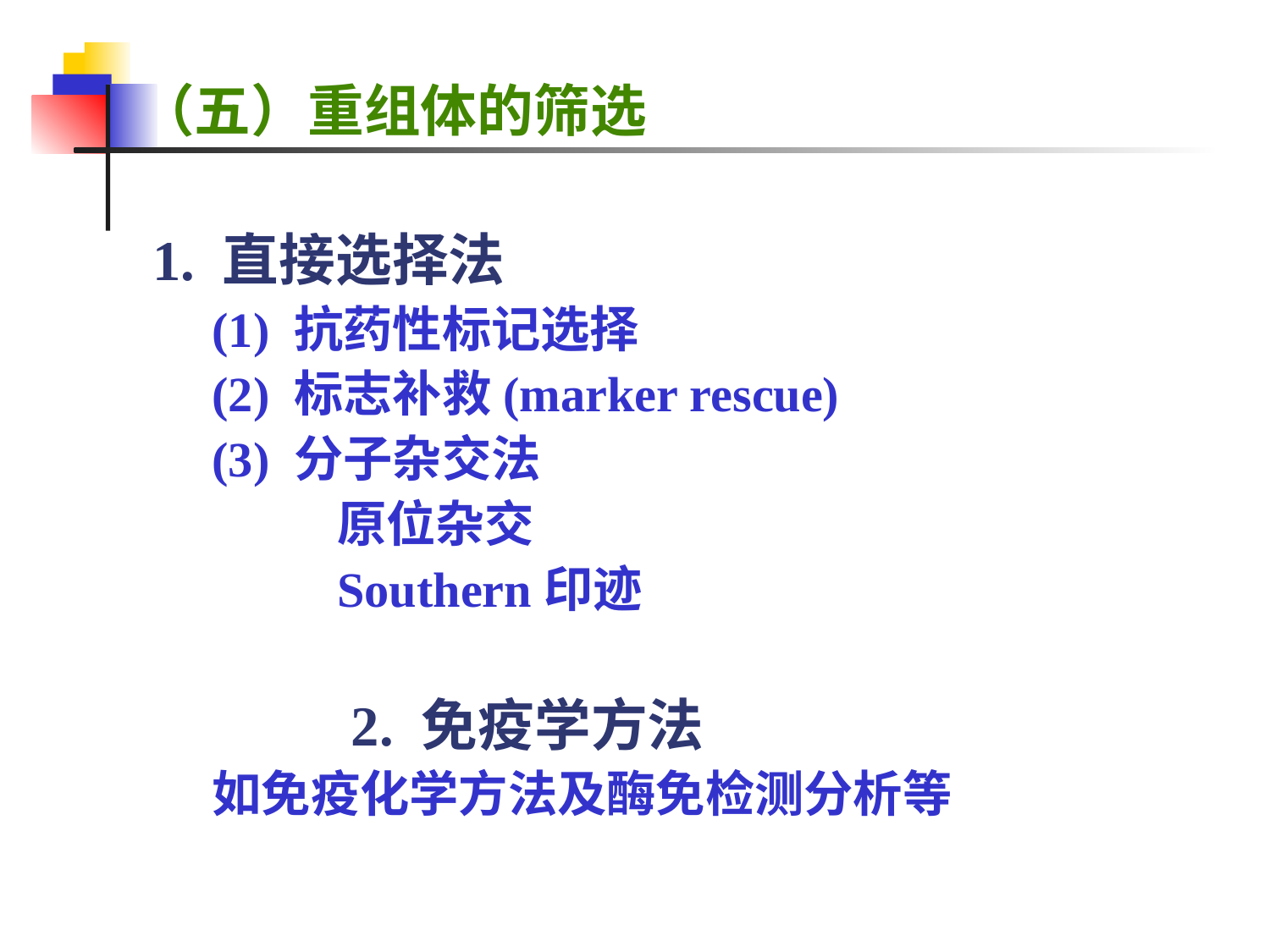

（五）重组体的筛选

 1. 直接选择法
(1) 抗药性标记选择
(2) 标志补救(marker rescue)
(3) 分子杂交法
原位杂交
Southern印迹

 2. 免疫学方法
如免疫化学方法及酶免检测分析等